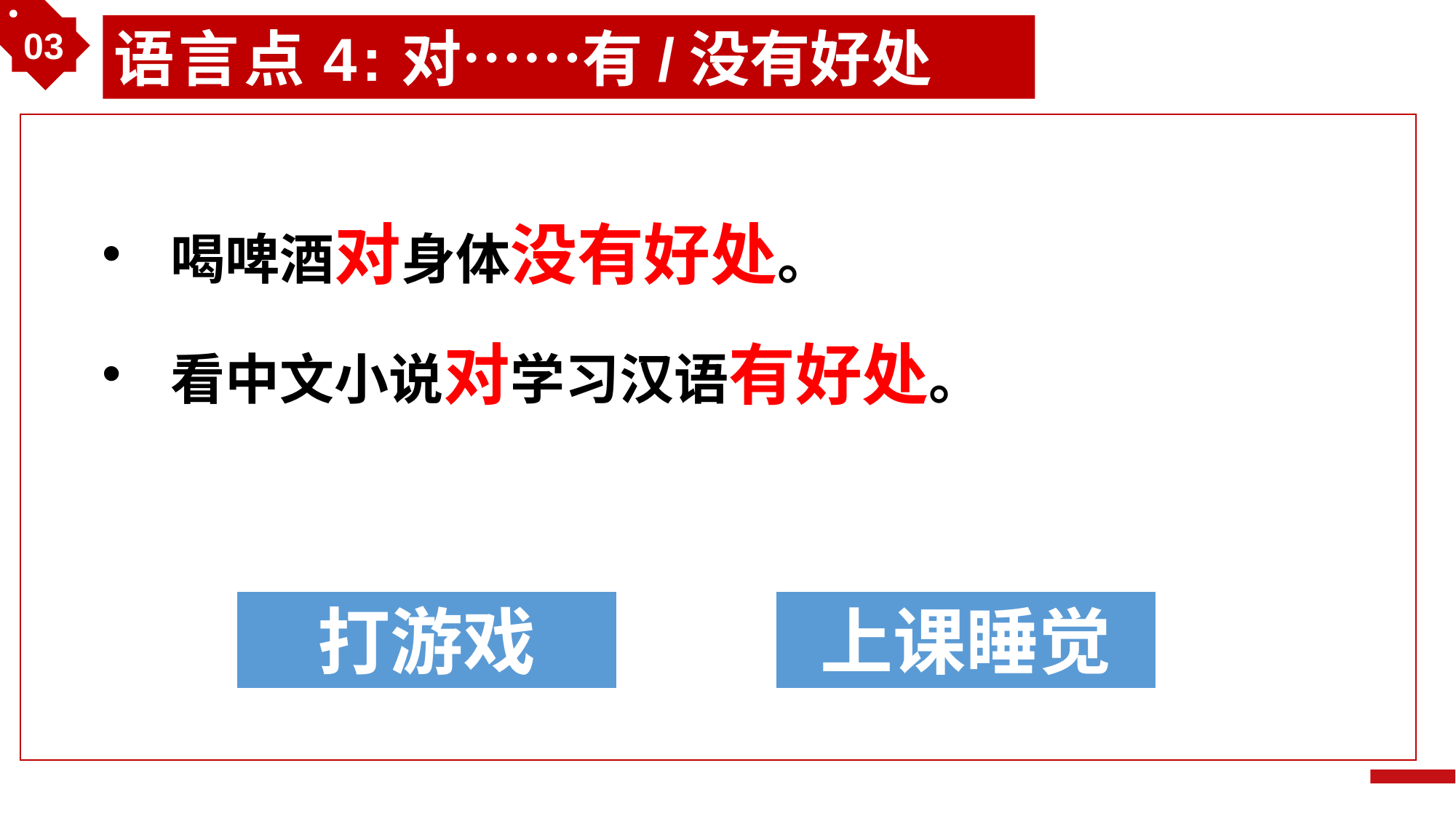

03
语言点4:对……有/没有好处

喝啤酒对身体没有好处。
看中文小说对学习汉语有好处。
打游戏
上课睡觉